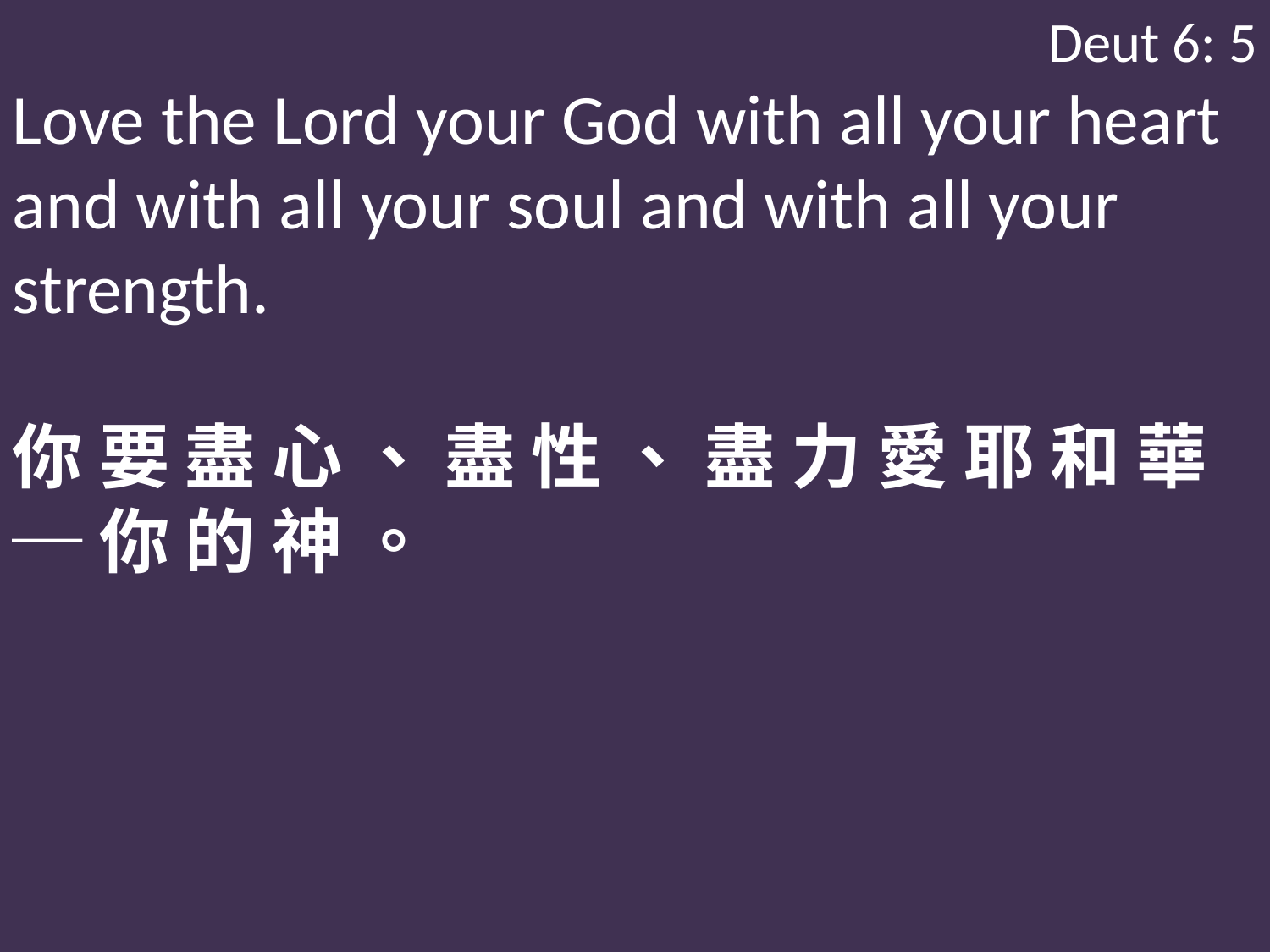

Deut 6: 5
Love the Lord your God with all your heart and with all your soul and with all your strength.

你 要 盡 心 、 盡 性 、 盡 力 愛 耶 和 華 ─ 你 的 神 。